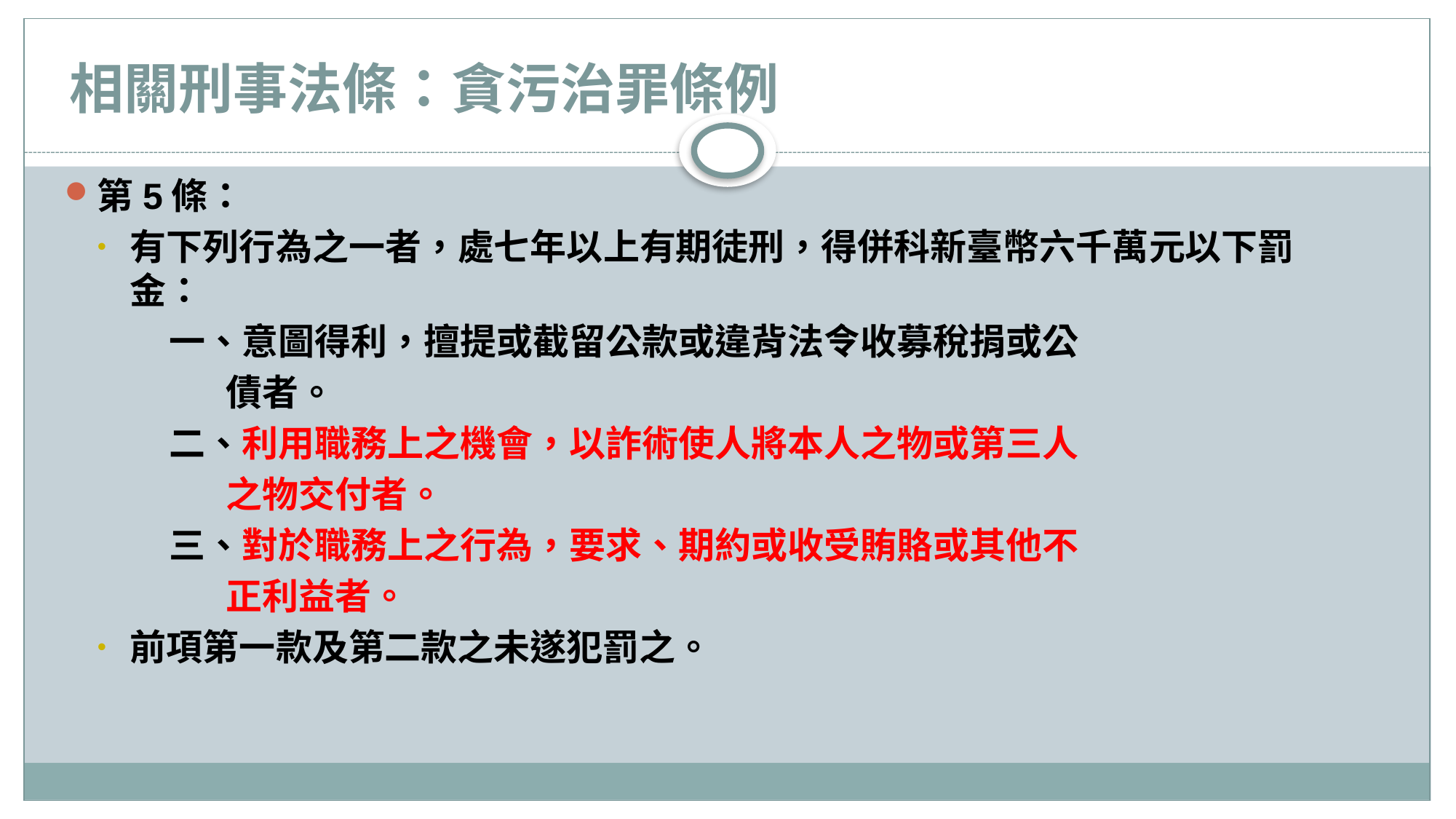

# 相關刑事法條：貪污治罪條例
第5條：
有下列行為之一者，處七年以上有期徒刑，得併科新臺幣六千萬元以下罰金：
     一、意圖得利，擅提或截留公款或違背法令收募稅捐或公
            債者。
     二、利用職務上之機會，以詐術使人將本人之物或第三人
            之物交付者。
     三、對於職務上之行為，要求、期約或收受賄賂或其他不
            正利益者。
前項第一款及第二款之未遂犯罰之。